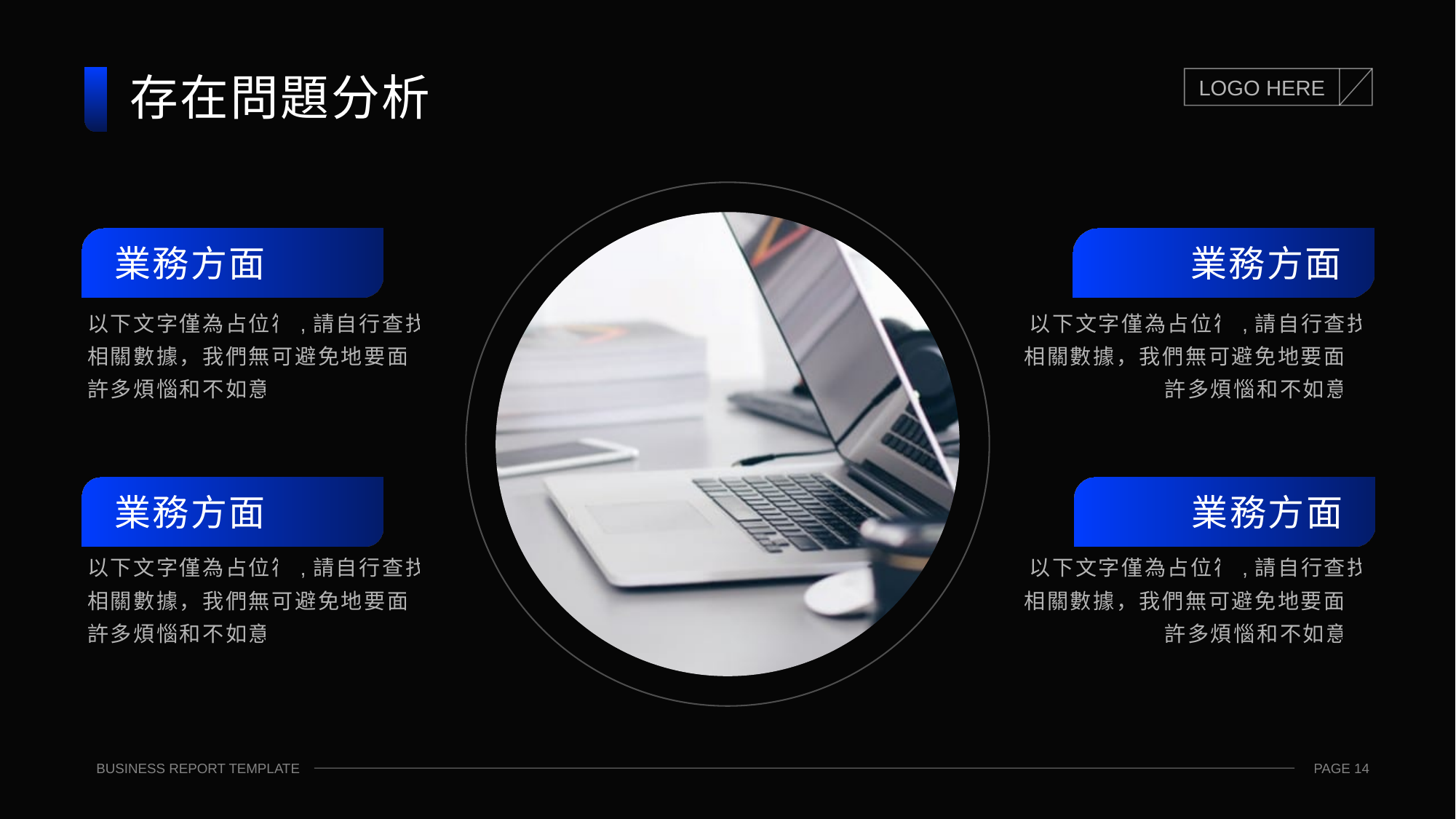

# 存在問題分析

業務方面
業務方面
以下文字僅為占位符,請自行查找相關數據，我們無可避免地要面對許多煩惱和不如意。
以下文字僅為占位符,請自行查找相關數據，我們無可避免地要面對許多煩惱和不如意。

業務方面
業務方面
以下文字僅為占位符,請自行查找相關數據，我們無可避免地要面對許多煩惱和不如意。
以下文字僅為占位符,請自行查找相關數據，我們無可避免地要面對許多煩惱和不如意。
PAGE 14